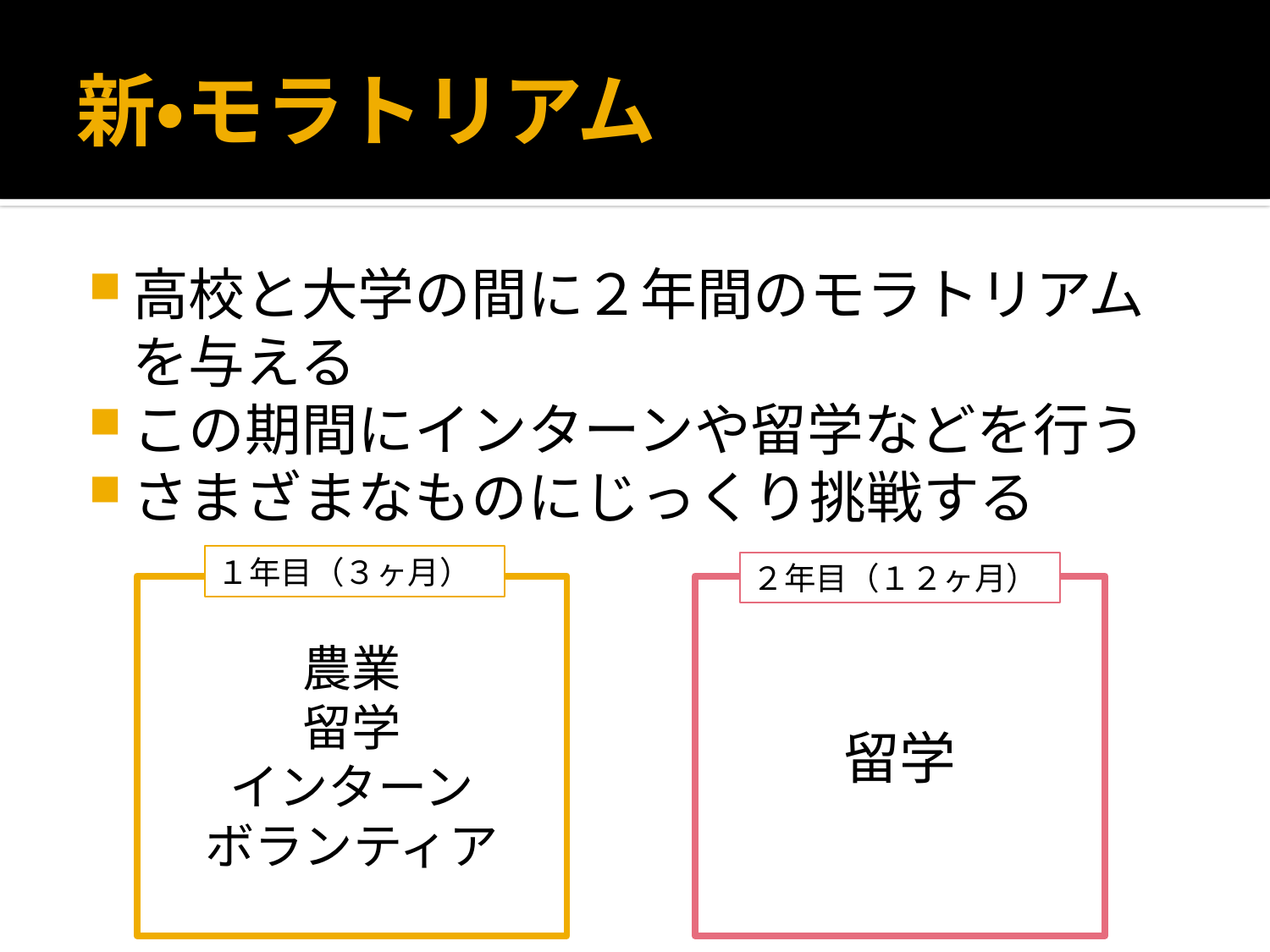

# 新・モラトリアム
高校と大学の間に２年間のモラトリアムを与える
この期間にインターンや留学などを行う
さまざまなものにじっくり挑戦する
１年目（３ヶ月）
２年目（１２ヶ月）
農業
留学
インターン
ボランティア
留学